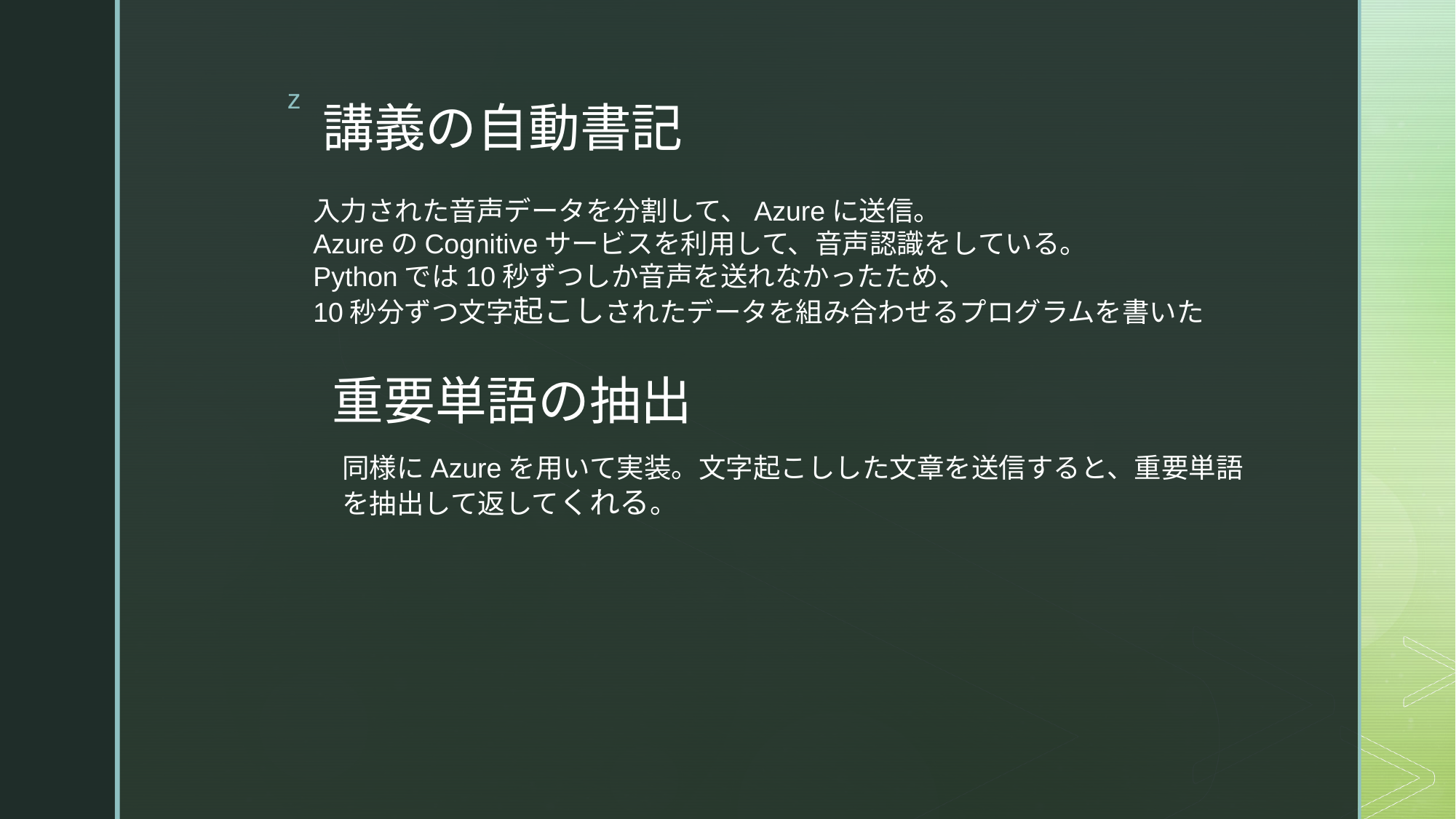

# 講義の自動書記
入力された音声データを分割して、Azureに送信。
AzureのCognitiveサービスを利用して、音声認識をしている。
Pythonでは10秒ずつしか音声を送れなかったため、
10秒分ずつ文字起こしされたデータを組み合わせるプログラムを書いた

重要単語の抽出
同様にAzureを用いて実装。文字起こしした文章を送信すると、重要単語を抽出して返してくれる。